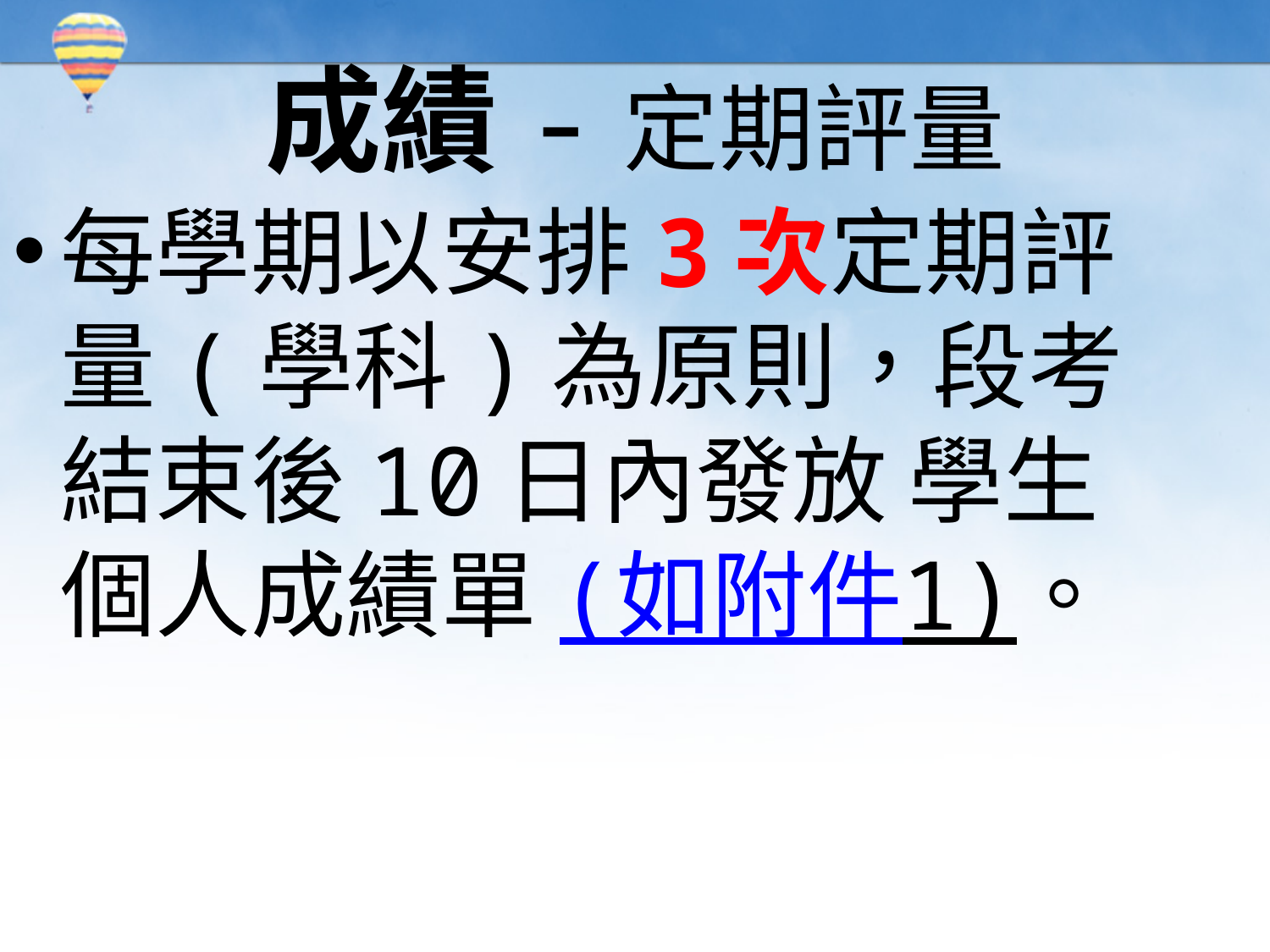

# 成績-定期評量
每學期以安排3次定期評量(學科)為原則，段考結束後10日內發放 學生個人成績單(如附件1)。